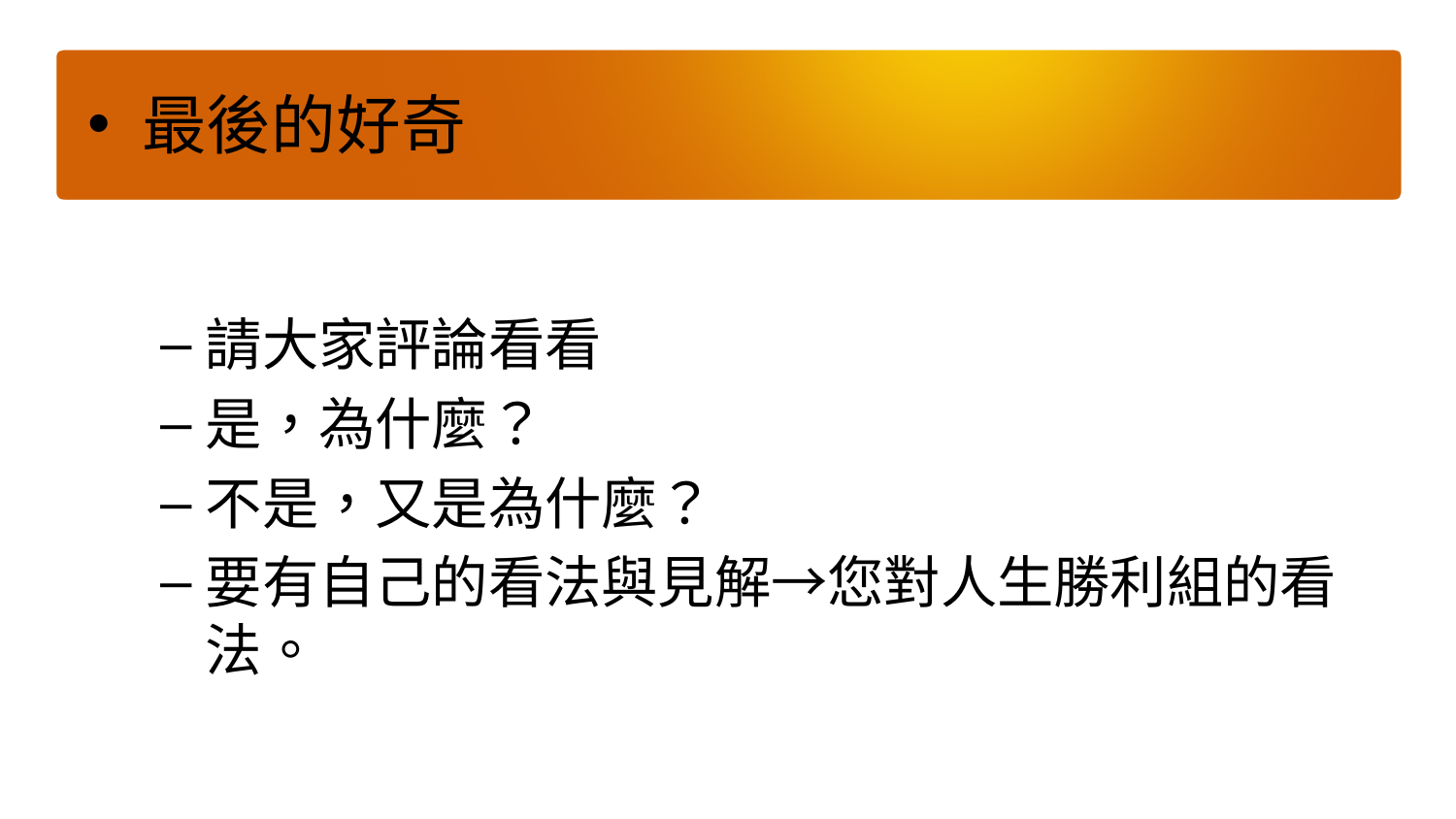

最後的好奇
張無忌究竟屬不屬於人生勝利組？
請大家評論看看
是，為什麼？
不是，又是為什麼？
要有自己的看法與見解→您對人生勝利組的看法。